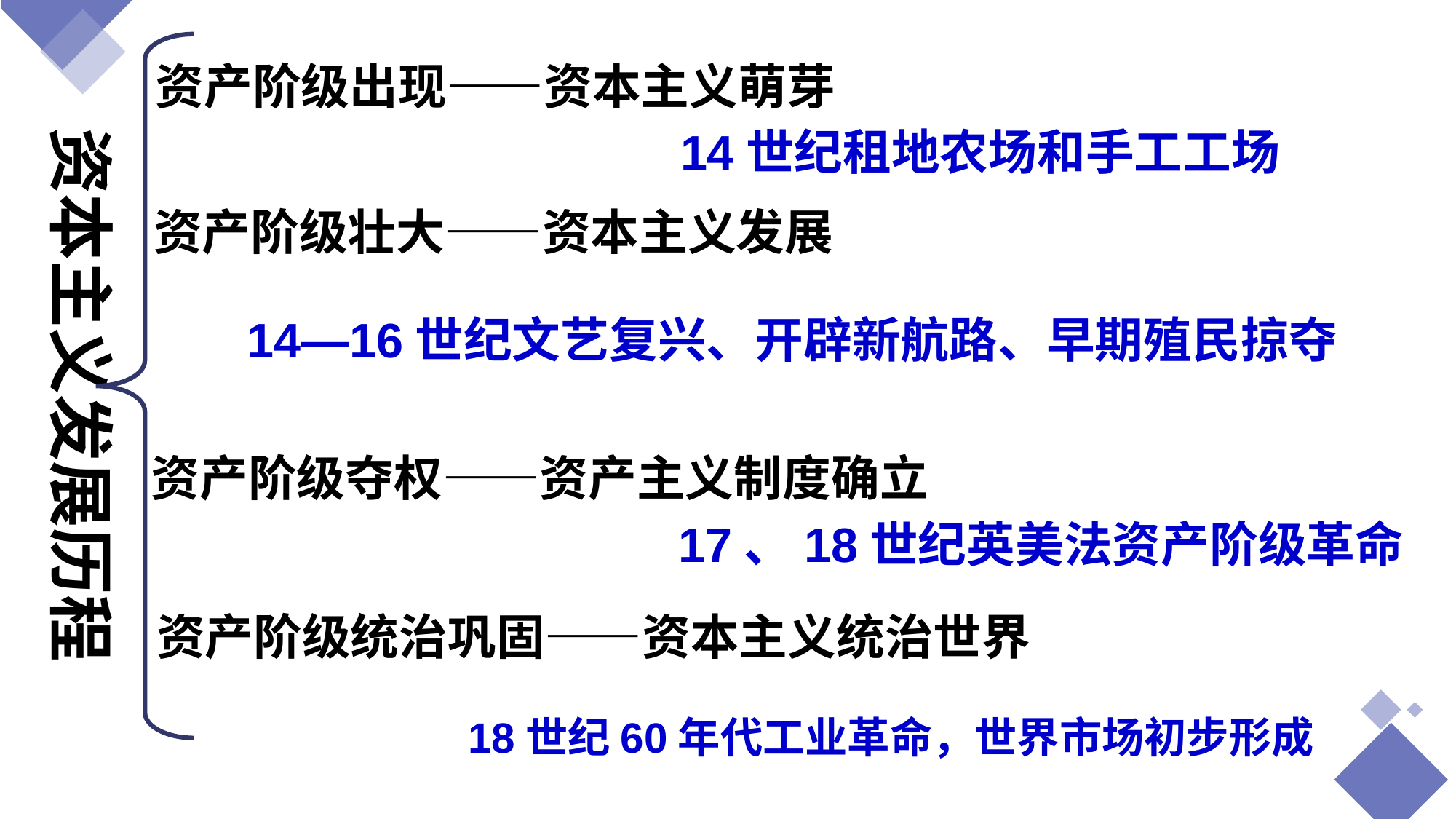

资产阶级出现——资本主义萌芽
14世纪租地农场和手工工场
资本主义发展历程
资产阶级壮大——资本主义发展
14—16世纪文艺复兴、开辟新航路、早期殖民掠夺
资产阶级夺权——资产主义制度确立
17、18世纪英美法资产阶级革命
资产阶级统治巩固——资本主义统治世界
18世纪60年代工业革命，世界市场初步形成